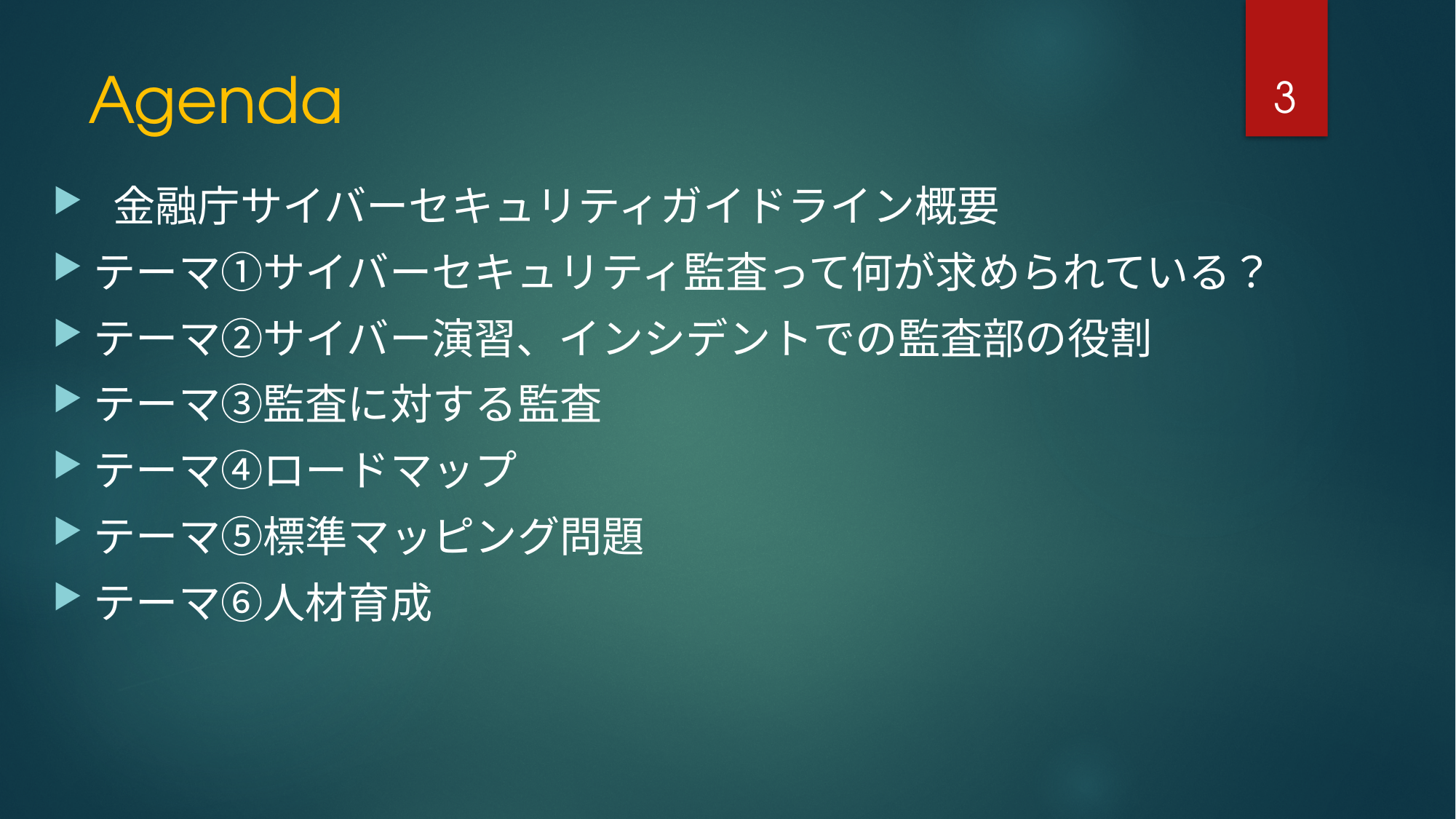

3
# Agenda
 金融庁サイバーセキュリティガイドライン概要
テーマ①サイバーセキュリティ監査って何が求められている？
テーマ②サイバー演習、インシデントでの監査部の役割
テーマ③監査に対する監査
テーマ④ロードマップ
テーマ⑤標準マッピング問題
テーマ⑥人材育成